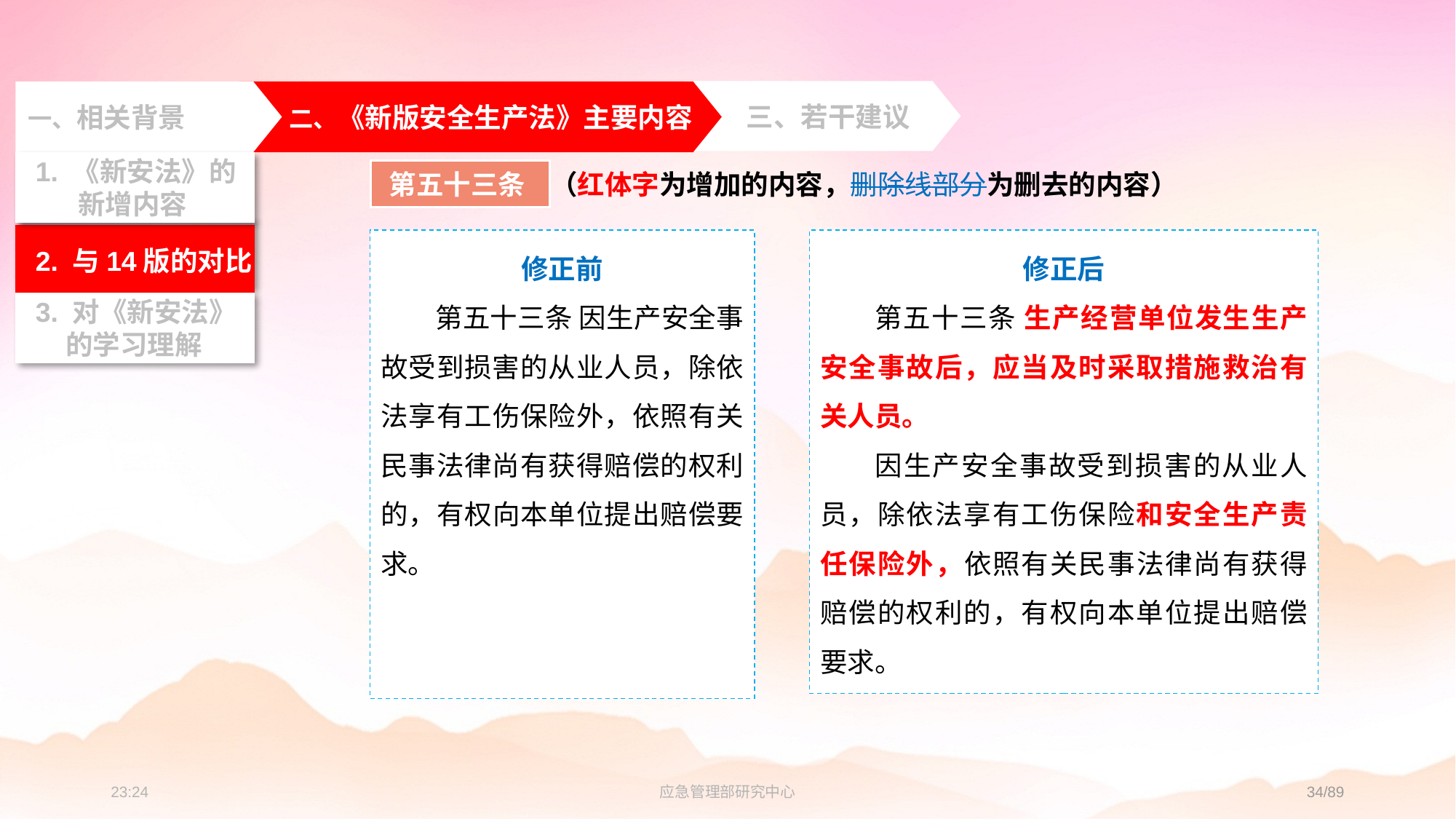

三、若干建议
一、相关背景
     二、《新版安全生产法》主要内容
 2. 与14版的对比
 3. 对《新安法》
     的学习理解
 1. 《新安法》的
       新增内容
第五十三条
（红体字为增加的内容，删除线部分为删去的内容）
修正前
第五十三条 因生产安全事故受到损害的从业人员，除依法享有工伤保险外，依照有关民事法律尚有获得赔偿的权利的，有权向本单位提出赔偿要求。
修正后
第五十三条 生产经营单位发生生产安全事故后，应当及时采取措施救治有关人员。
因生产安全事故受到损害的从业人员，除依法享有工伤保险和安全生产责任保险外，依照有关民事法律尚有获得赔偿的权利的，有权向本单位提出赔偿要求。
23:24
应急管理部研究中心
34/89